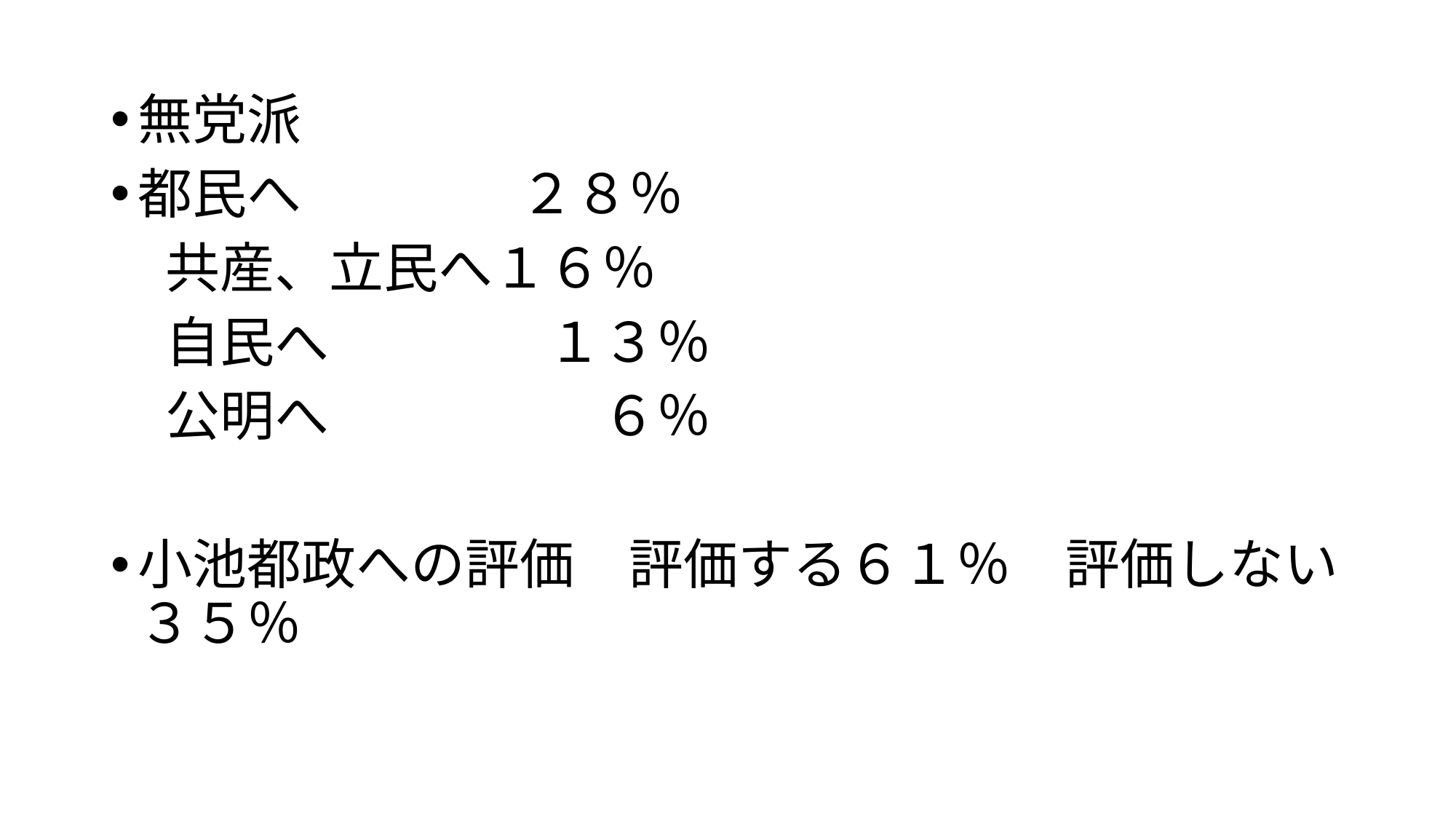

無党派
都民へ　　　　２８％
　共産、立民へ１６％
　自民へ　　　　１３％
　公明へ　　　　　６％

小池都政への評価　評価する６１％　評価しない３５％